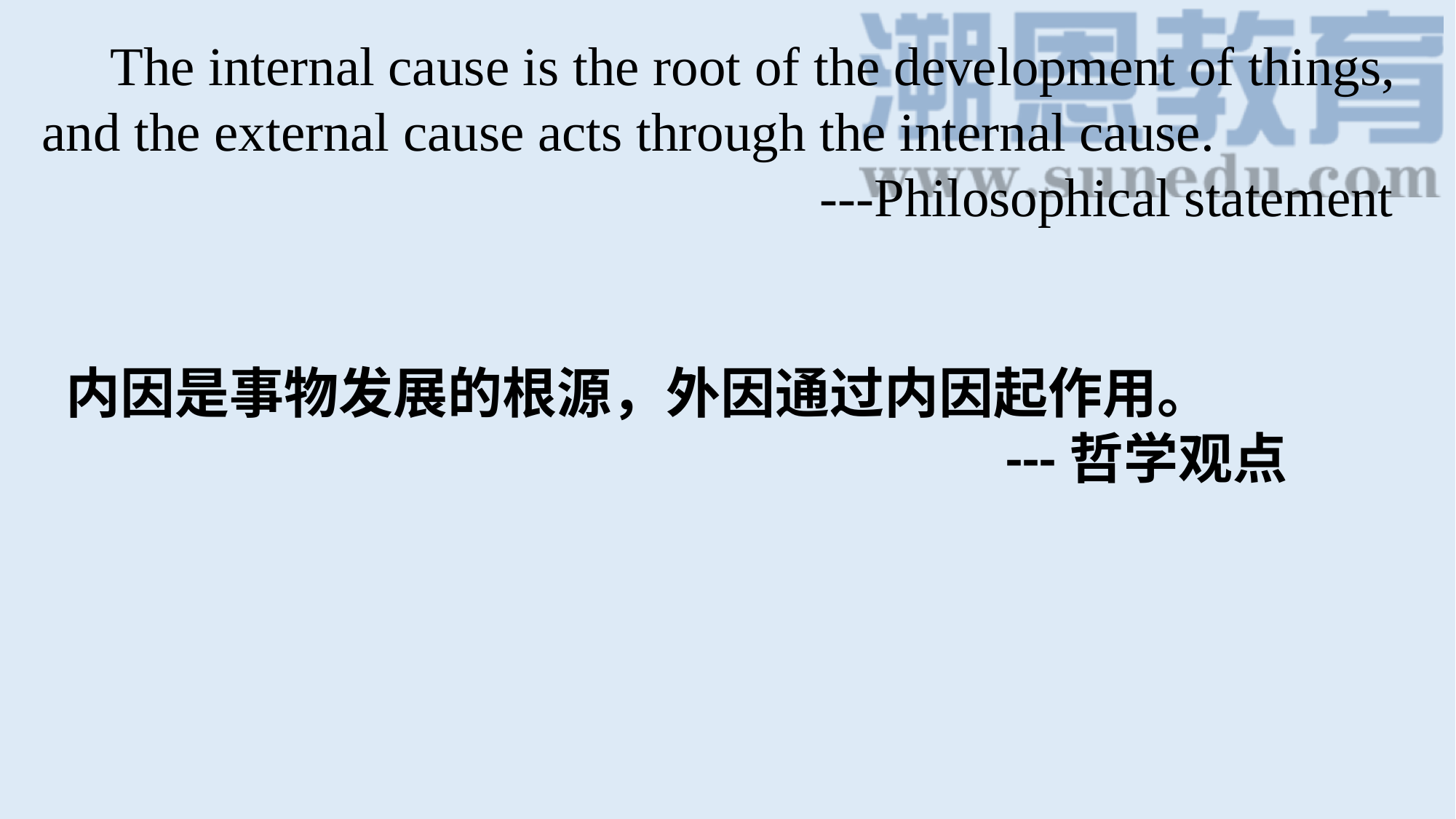

The internal cause is the root of the development of things, and the external cause acts through the internal cause.
                                                         ---Philosophical statement
内因是事物发展的根源，外因通过内因起作用。
                                                                            ---哲学观点